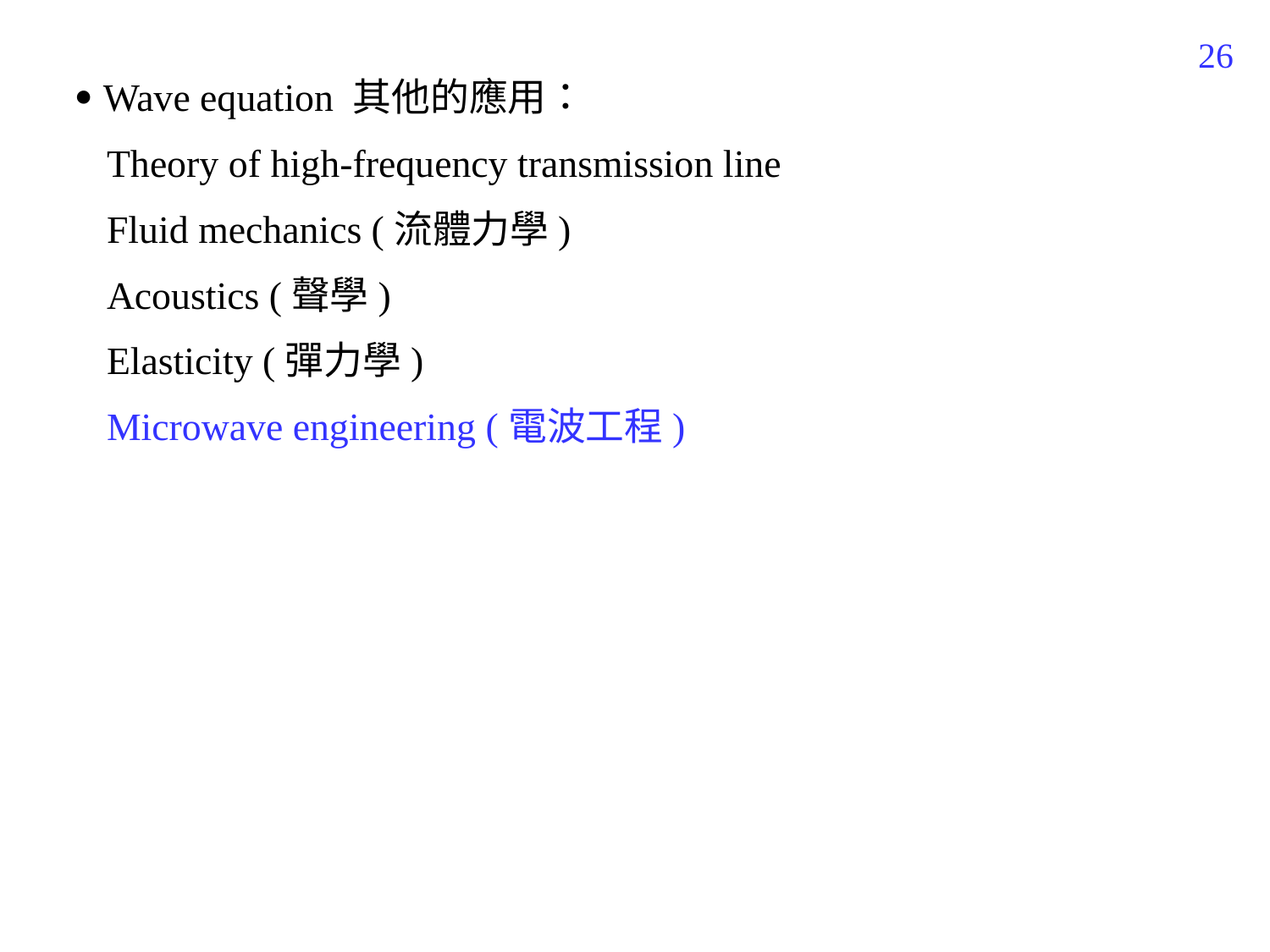

26
• Wave equation 其他的應用：
   Theory of high-frequency transmission line
   Fluid mechanics (流體力學)
   Acoustics (聲學)
   Elasticity (彈力學)
   Microwave engineering (電波工程)